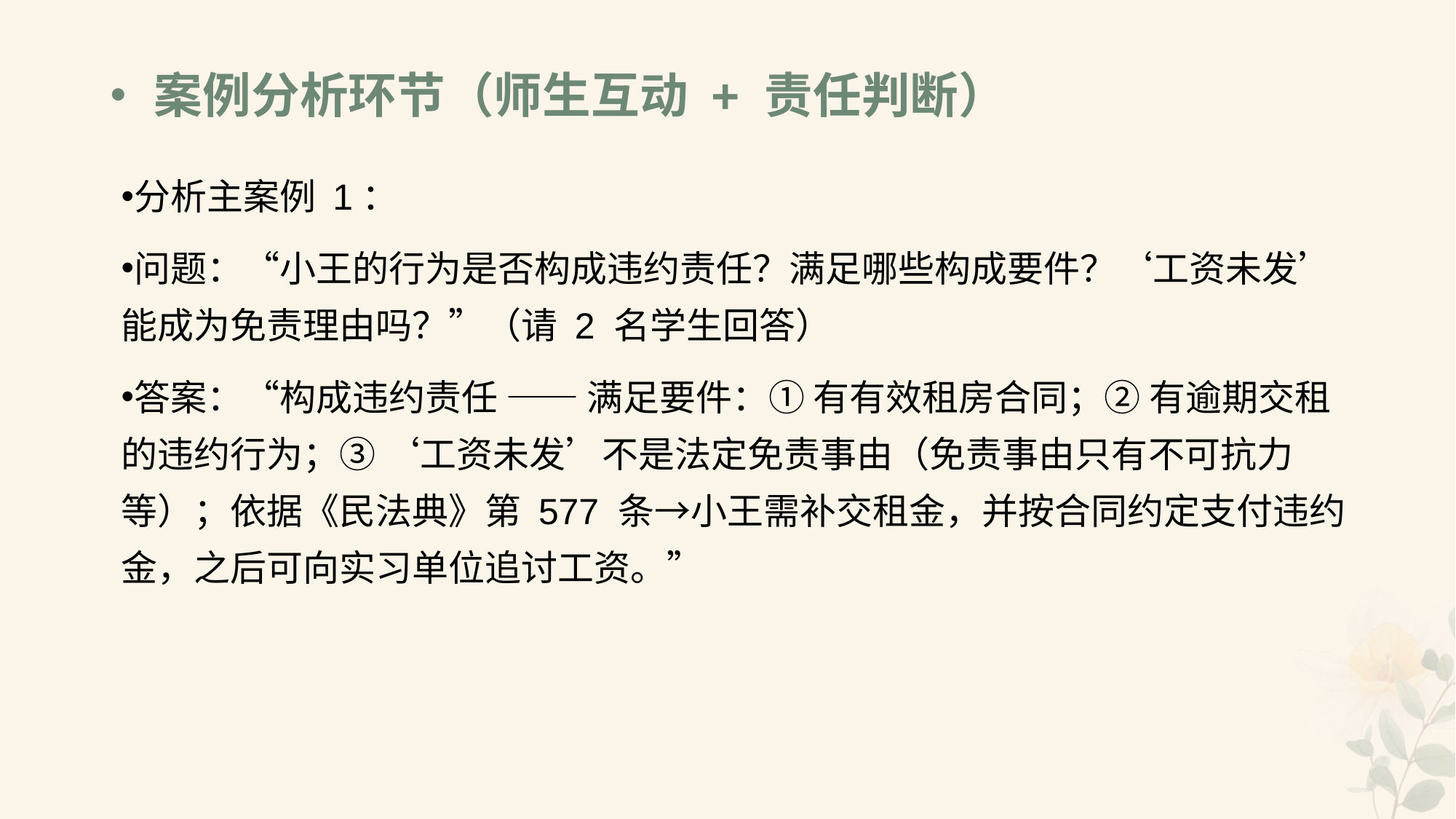

# •案例分析环节（师生互动 + 责任判断）
分析主案例 1：
问题：“小王的行为是否构成违约责任？满足哪些构成要件？‘工资未发’能成为免责理由吗？”（请 2 名学生回答）
答案：“构成违约责任 —— 满足要件：① 有有效租房合同；② 有逾期交租的违约行为；③ ‘工资未发’不是法定免责事由（免责事由只有不可抗力等）；依据《民法典》第 577 条→小王需补交租金，并按合同约定支付违约金，之后可向实习单位追讨工资。”